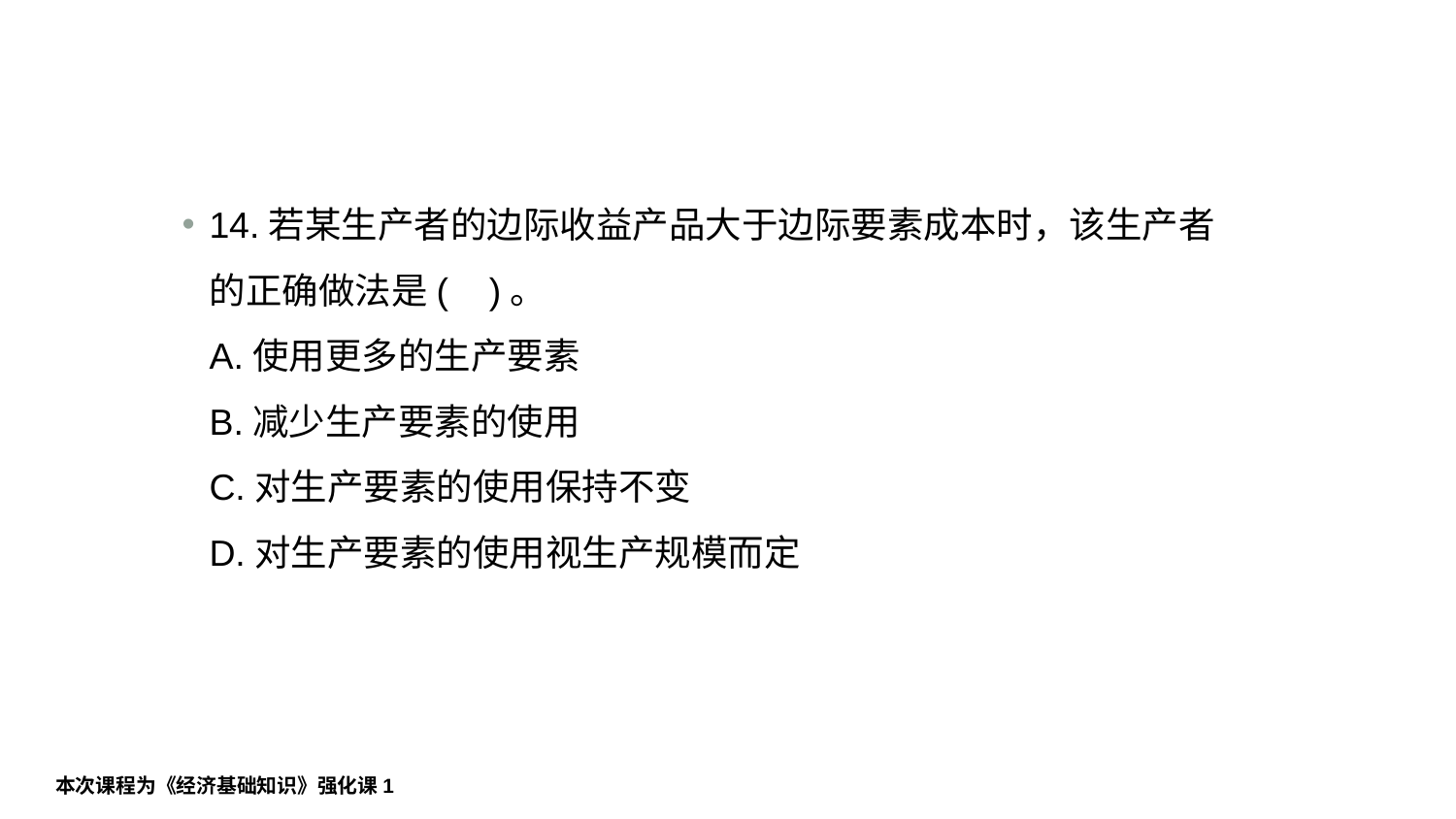

#
14.若某生产者的边际收益产品大于边际要素成本时，该生产者的正确做法是(    )。
A.使用更多的生产要素
B.减少生产要素的使用
C.对生产要素的使用保持不变
D.对生产要素的使用视生产规模而定